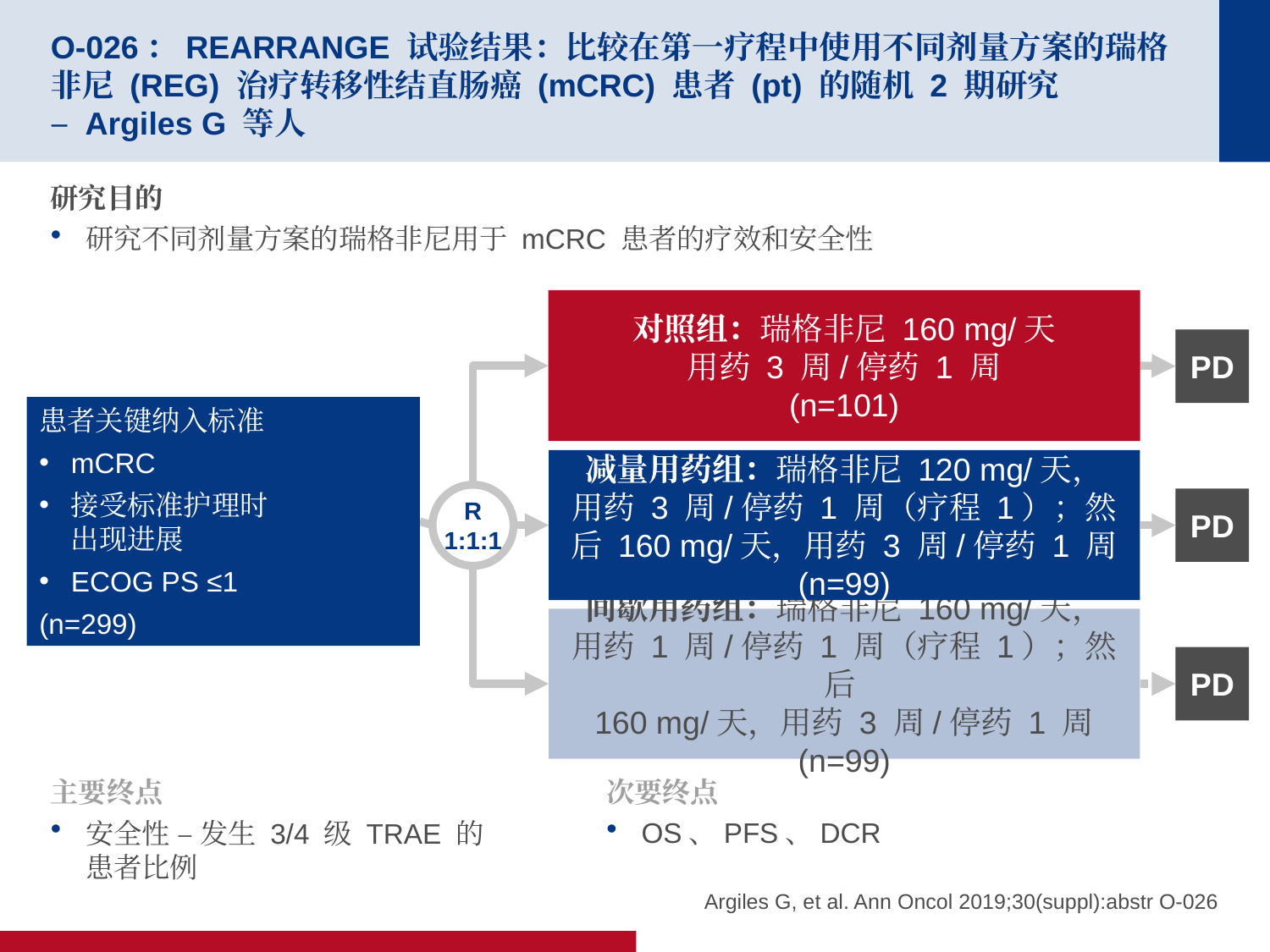

# O-026：REARRANGE 试验结果：比较在第一疗程中使用不同剂量方案的瑞格非尼 (REG) 治疗转移性结直肠癌 (mCRC) 患者 (pt) 的随机 2 期研究 – Argiles G 等人
研究目的
研究不同剂量方案的瑞格非尼用于 mCRC 患者的疗效和安全性
对照组：瑞格非尼 160 mg/天
用药 3 周/停药 1 周
(n=101)
PD
患者关键纳入标准
mCRC
接受标准护理时
出现进展
ECOG PS ≤1
(n=299)
减量用药组：瑞格非尼 120 mg/天，
用药 3 周/停药 1 周（疗程 1）；然后 160 mg/天，用药 3 周/停药 1 周
(n=99)
R
1:1:1
PD
间歇用药组：瑞格非尼 160 mg/天，
用药 1 周/停药 1 周（疗程 1）；然后
160 mg/天，用药 3 周/停药 1 周
(n=99)
PD
主要终点
安全性 – 发生 3/4 级 TRAE 的
患者比例

次要终点
OS、PFS、DCR
Argiles G, et al. Ann Oncol 2019;30(suppl):abstr O-026